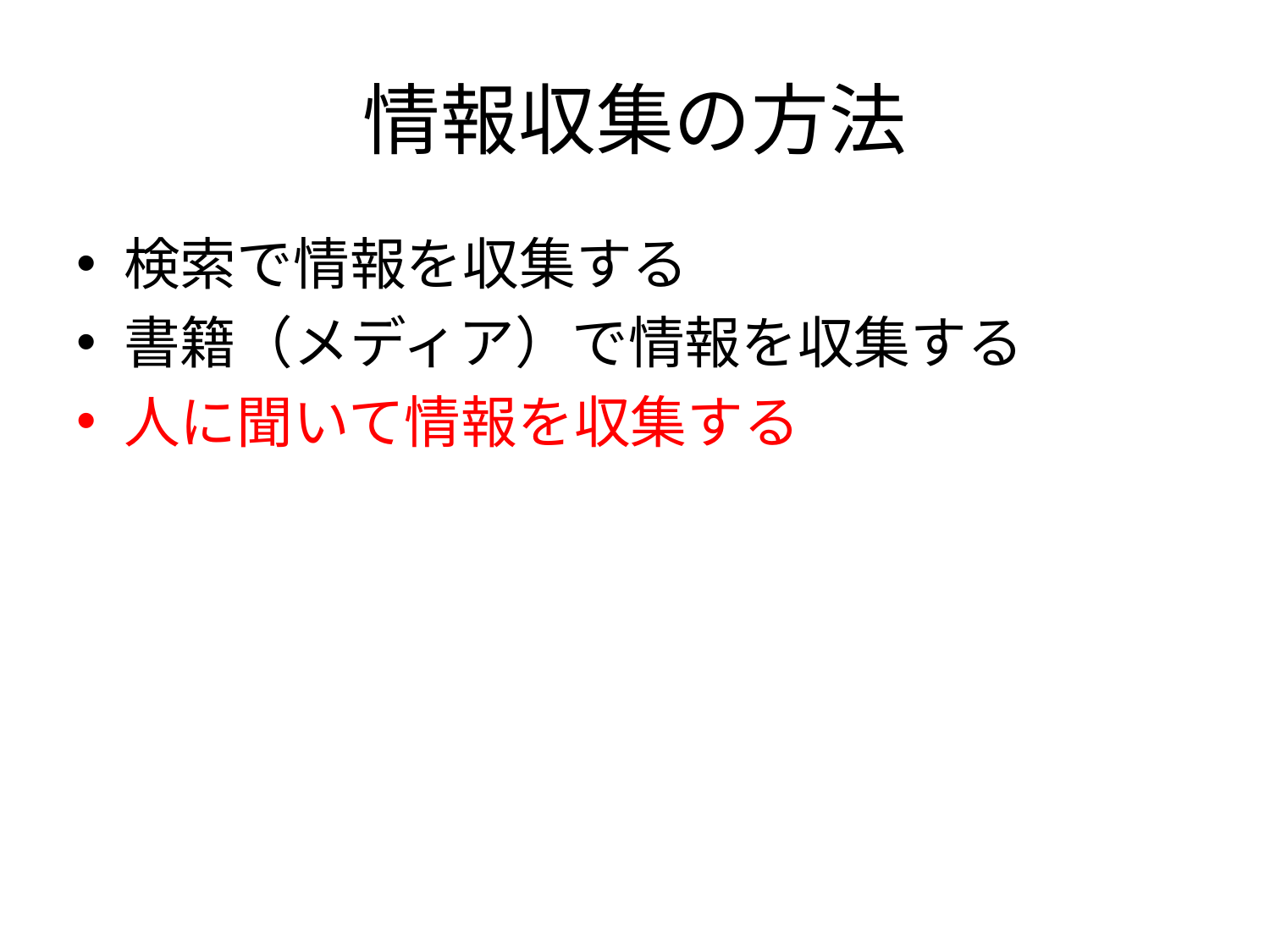

# 情報収集の方法
検索で情報を収集する
書籍（メディア）で情報を収集する
人に聞いて情報を収集する